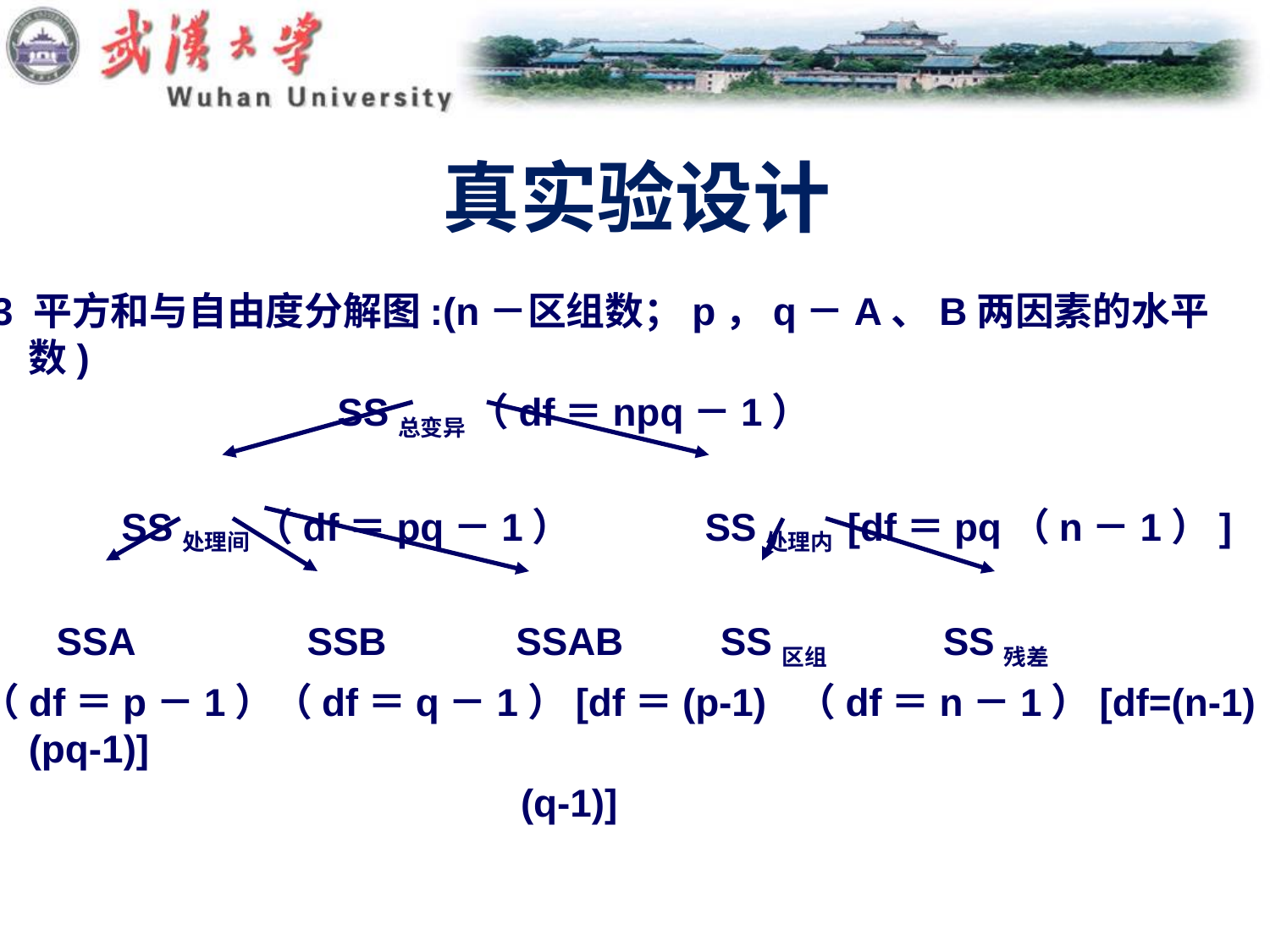

# 真实验设计
 3 平方和与自由度分解图:(n－区组数；p，q－A、B两因素的水平数)
                                 SS总变异 （df＝npq－1）

             SS处理间 （df＝pq－1）              SS处理内 [df＝pq（n－1）]

       SSA                SSB            SSAB         SS区组                     SS残差
（df＝p－1）（df＝q－1）[df＝(p-1)  （df＝n－1）[df=(n-1)(pq-1)]
                                                  (q-1)]